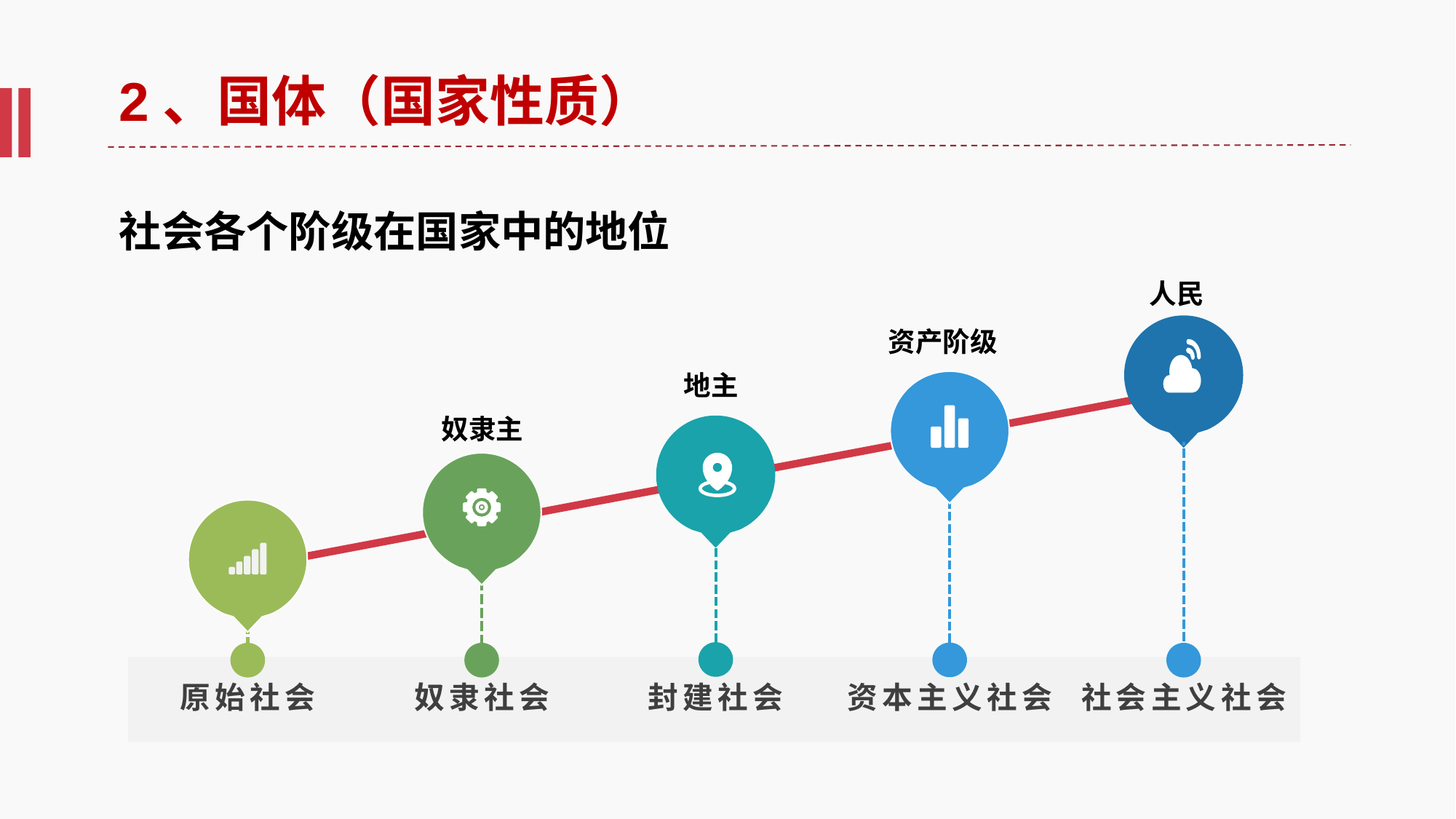

# 2、国体（国家性质）
社会各个阶级在国家中的地位
人民

资产阶级

地主

奴隶主

原始社会
奴隶社会
封建社会
资本主义社会
社会主义社会